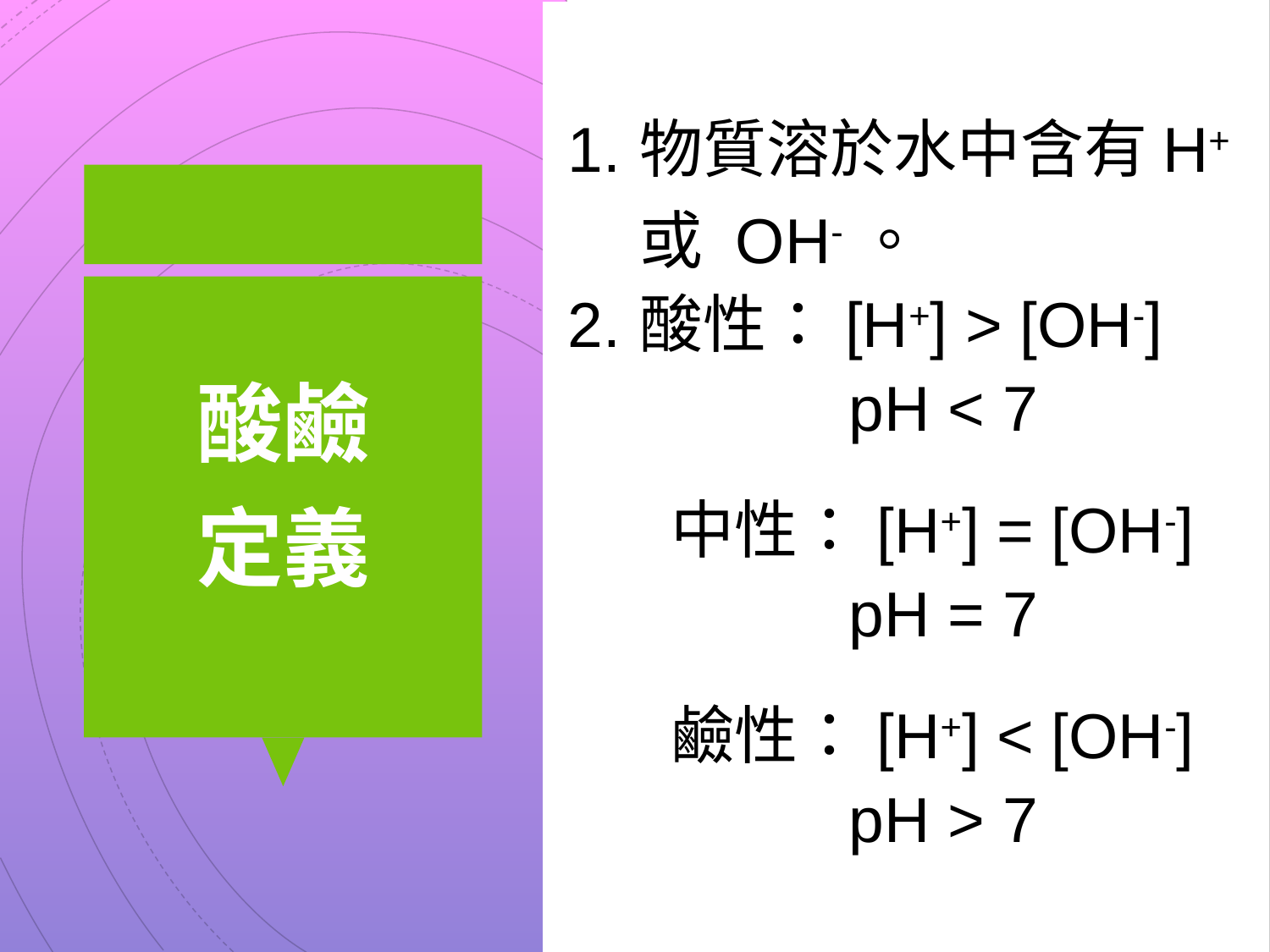

詹姆斯·柯里

碳酸氫鈉

物質溶於水中含有H+ 或 OH-。
酸性：[H+] > [OH-]
                pH < 7

     中性：[H+] = [OH-]
                pH = 7

     鹼性：[H+] < [OH-]
                pH > 7

# 酸鹼 定義